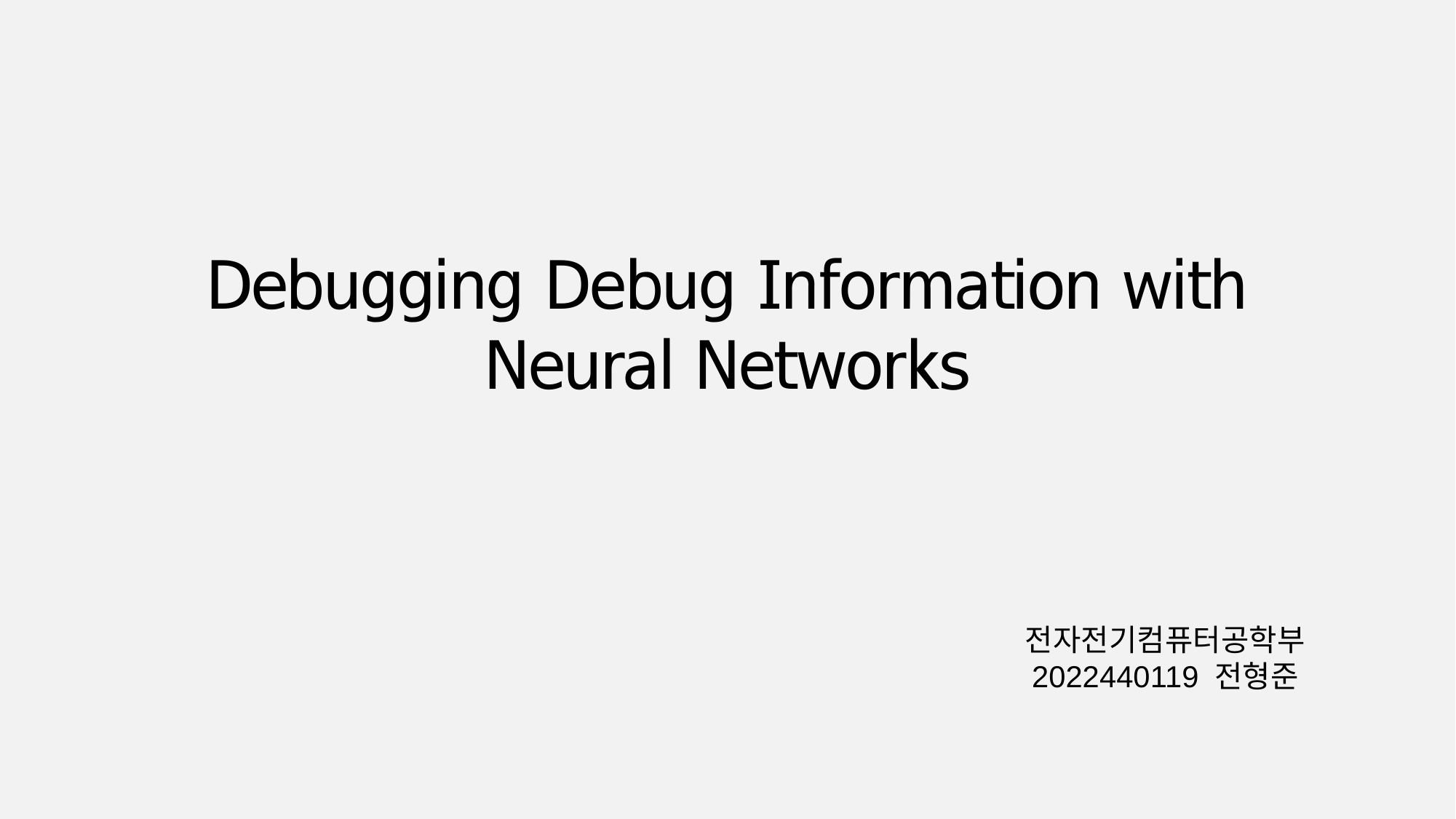

Debugging Debug Information with Neural Networks
전자전기컴퓨터공학부
2022440119 전형준